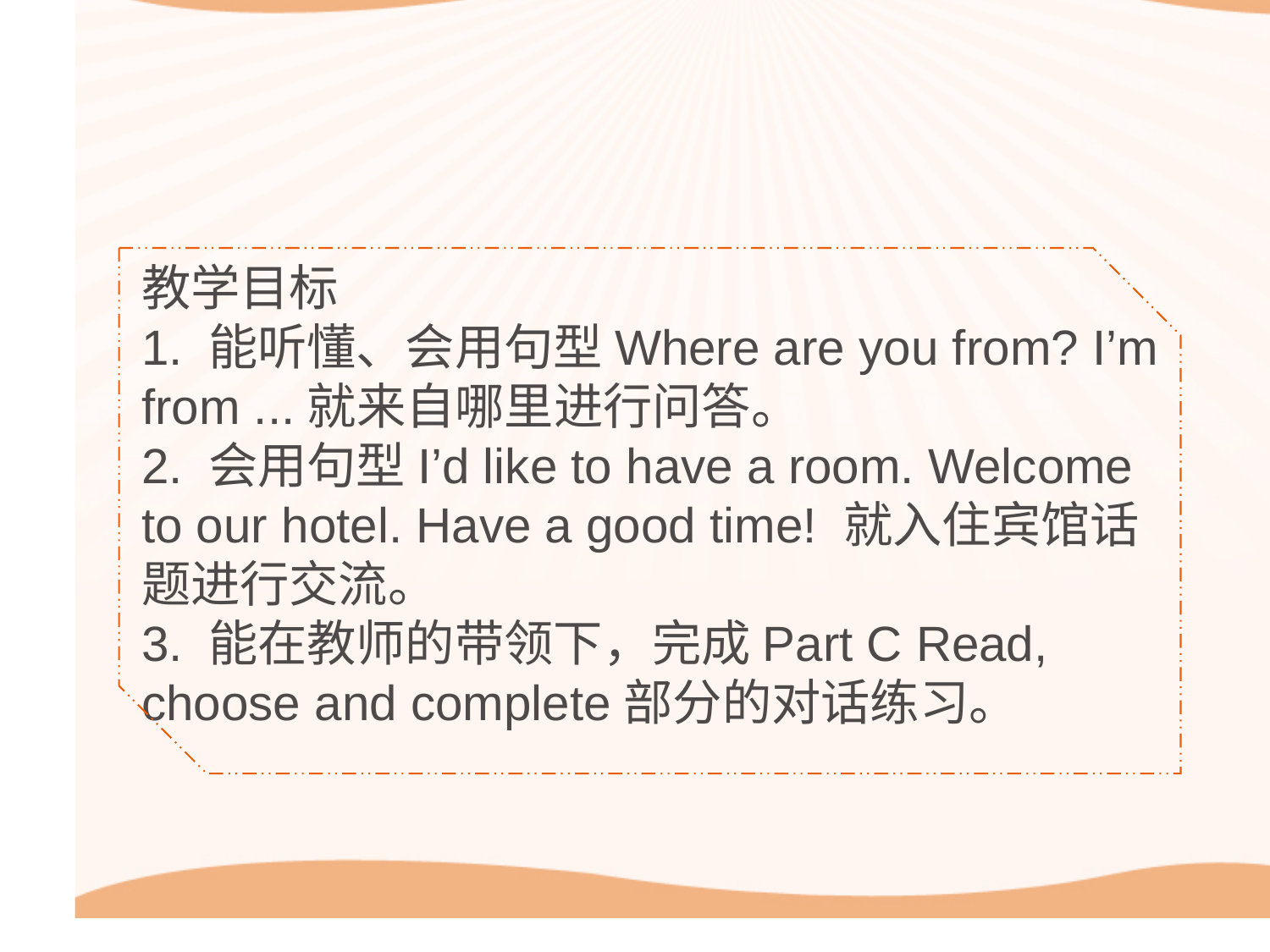

教学目标
1. 能听懂、会用句型Where are you from? I’m from ...就来自哪里进行问答。
2. 会用句型I’d like to have a room. Welcome to our hotel. Have a good time! 就入住宾馆话题进行交流。
3. 能在教师的带领下，完成Part C Read, choose and complete部分的对话练习。